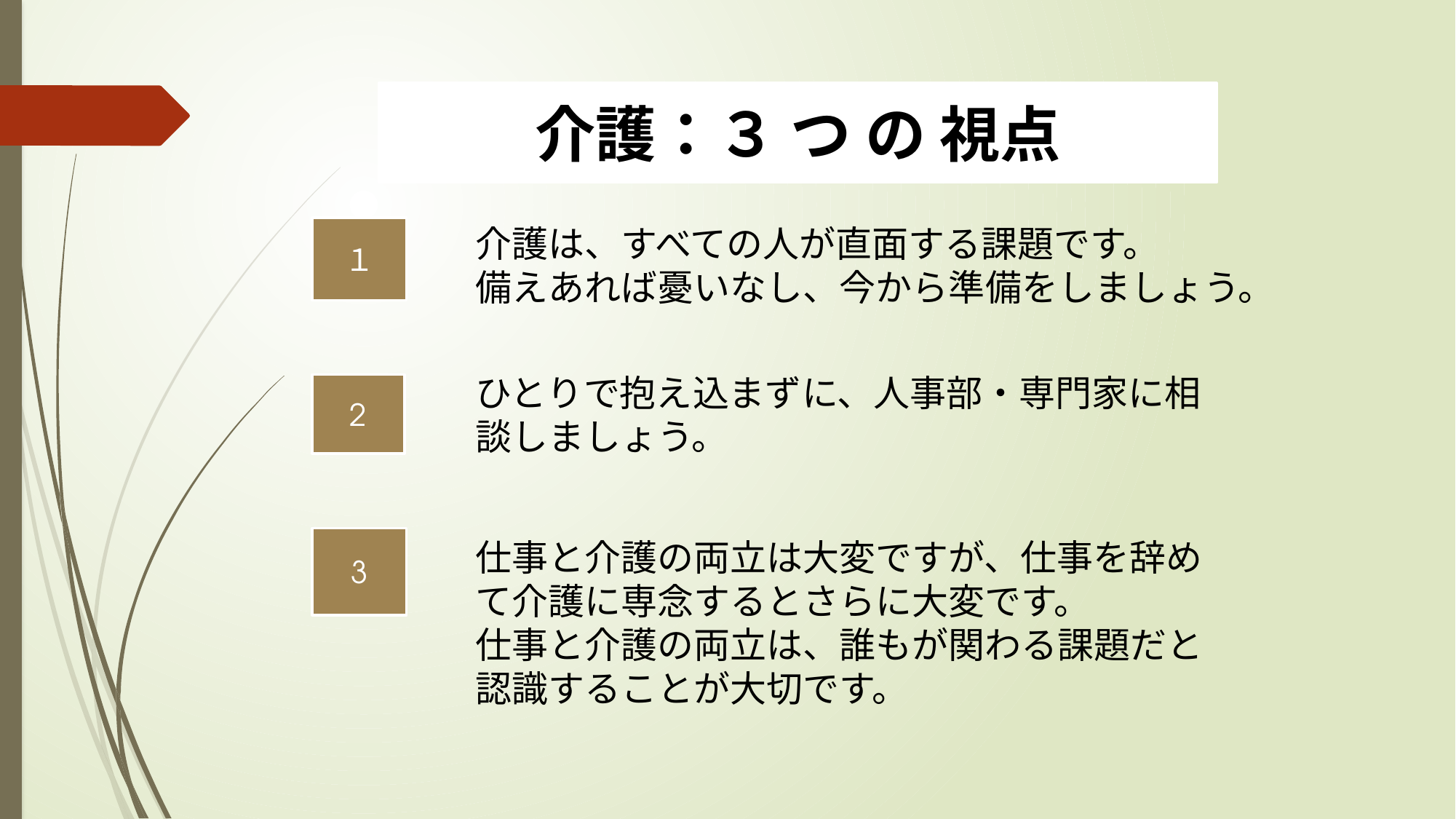

介護：３ つ の 視点
介護は、すべての人が直面する課題です。
備えあれば憂いなし、今から準備をしましょう。
１
ひとりで抱え込まずに、人事部・専門家に相
談しましょう。
2
仕事と介護の両立は大変ですが、仕事を辞めて介護に専念するとさらに大変です。
仕事と介護の両立は、誰もが関わる課題だと認識することが大切です。
3